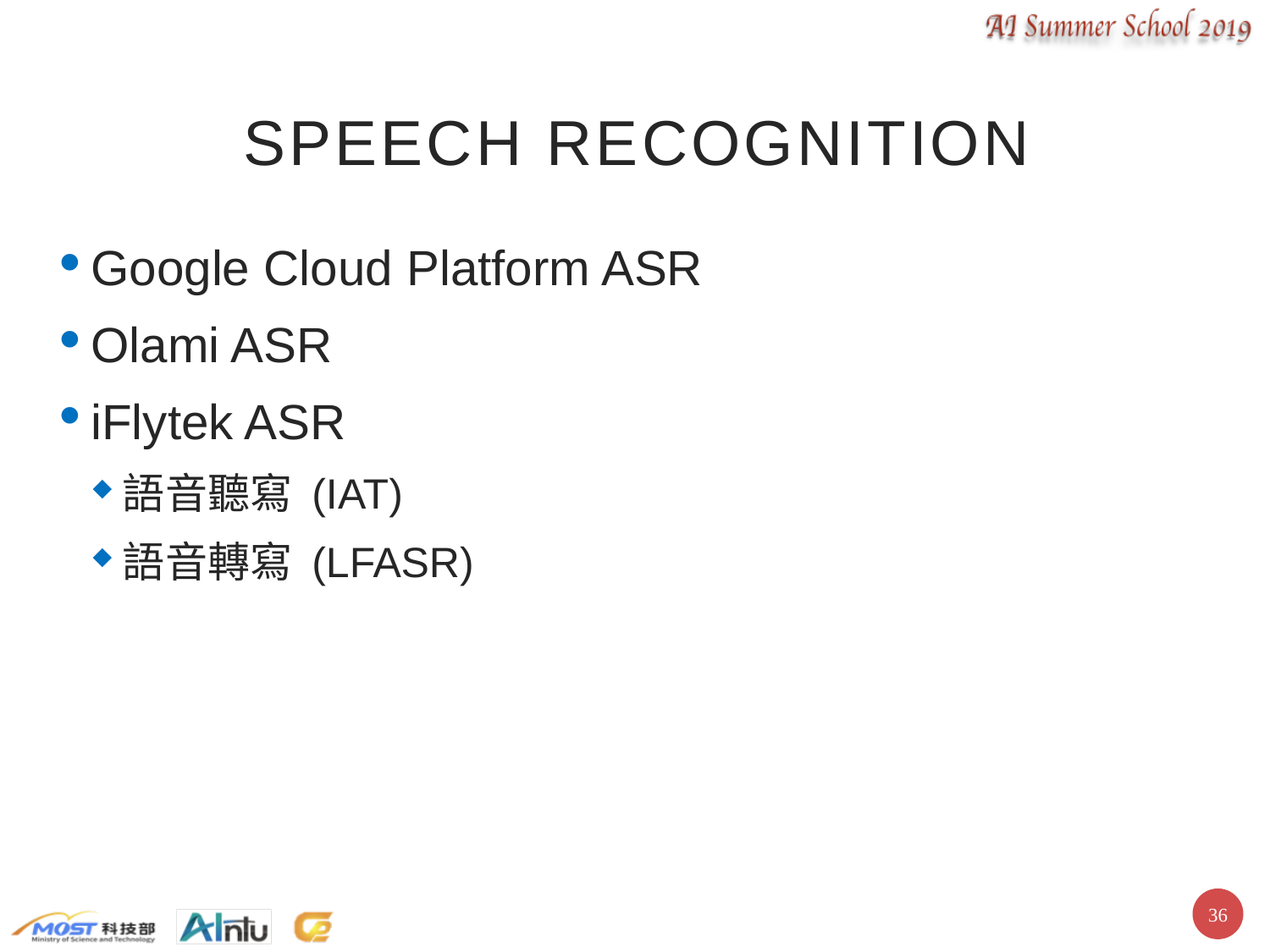

# Speech Recognition
Google Cloud Platform ASR
Olami ASR
iFlytek ASR
語音聽寫 (IAT)
語音轉寫 (LFASR)

36